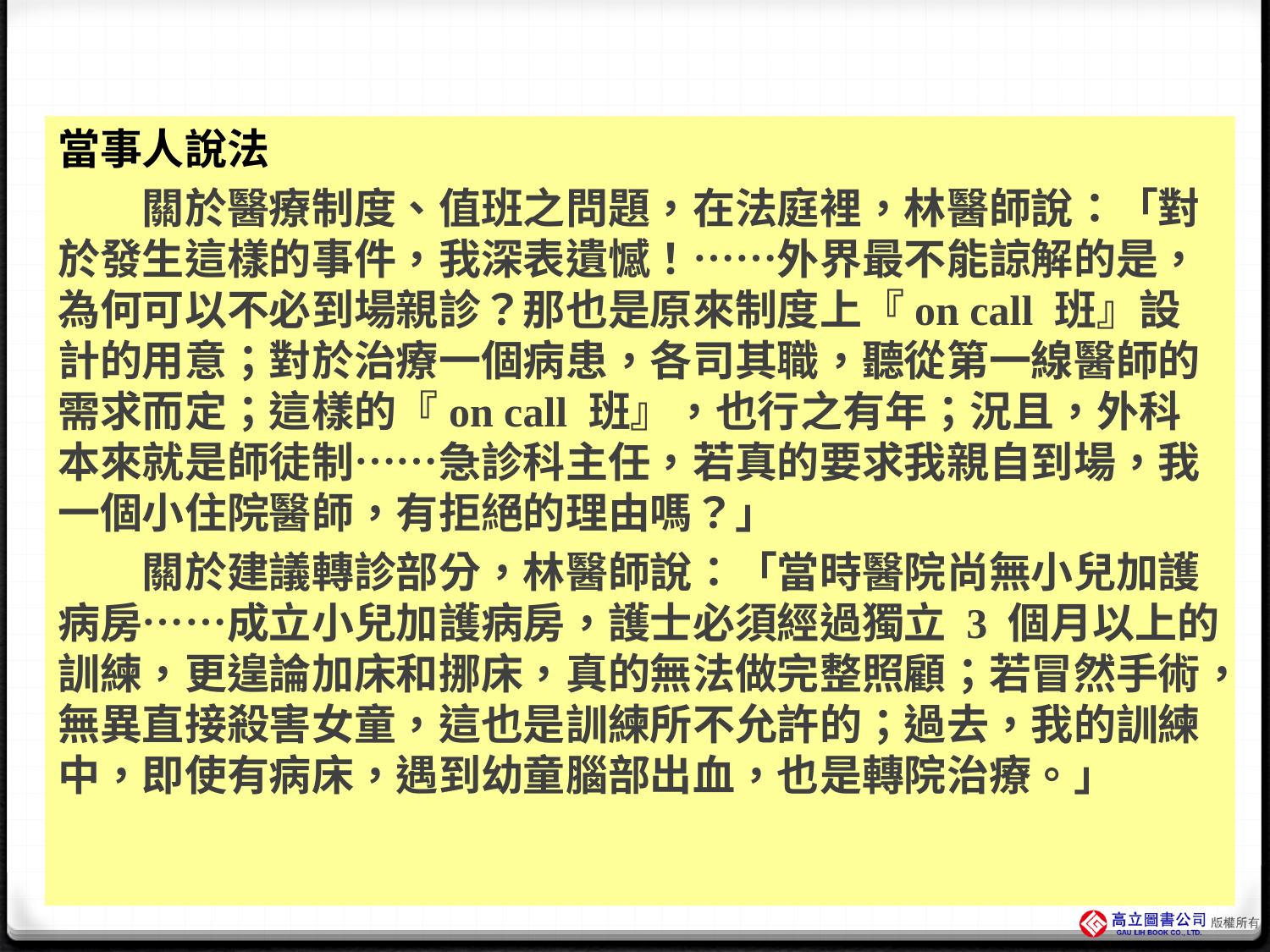

#
當事人說法
　　關於醫療制度、值班之問題，在法庭裡，林醫師說：「對於發生這樣的事件，我深表遺憾！⋯⋯外界最不能諒解的是，為何可以不必到場親診？那也是原來制度上『on call 班』設計的用意；對於治療一個病患，各司其職，聽從第一線醫師的需求而定；這樣的『on call 班』，也行之有年；況且，外科本來就是師徒制⋯⋯急診科主任，若真的要求我親自到場，我一個小住院醫師，有拒絕的理由嗎？」
　　關於建議轉診部分，林醫師說：「當時醫院尚無小兒加護病房⋯⋯成立小兒加護病房，護士必須經過獨立 3 個月以上的訓練，更遑論加床和挪床，真的無法做完整照顧；若冒然手術，無異直接殺害女童，這也是訓練所不允許的；過去，我的訓練中，即使有病床，遇到幼童腦部出血，也是轉院治療。」